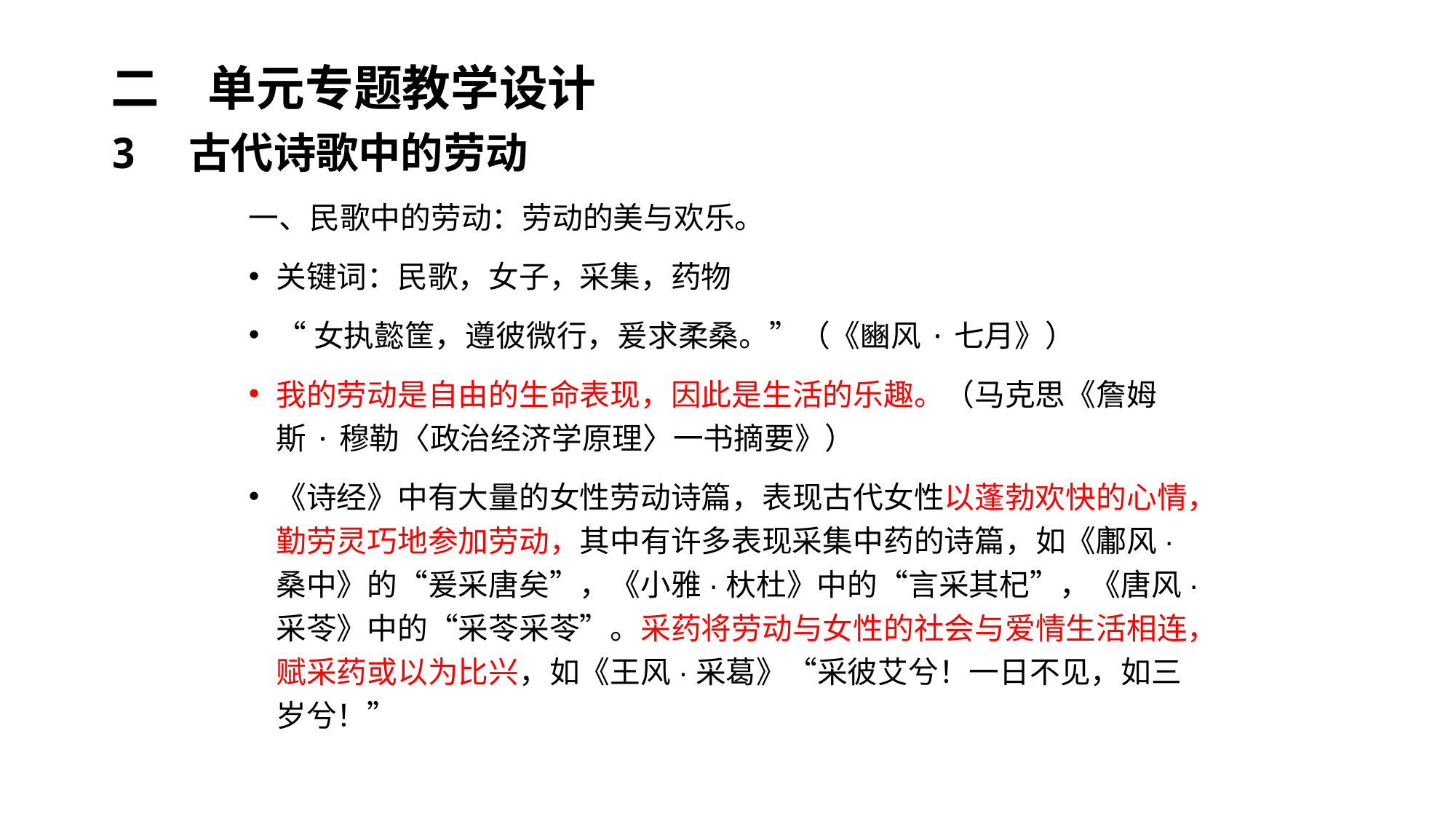

# 二　单元专题教学设计 3　古代诗歌中的劳动
一、民歌中的劳动：劳动的美与欢乐。
关键词：民歌，女子，采集，药物
“女执懿筐，遵彼微行，爰求柔桑。”（《豳风·七月》）
我的劳动是自由的生命表现，因此是生活的乐趣。（马克思《詹姆斯·穆勒〈政治经济学原理〉一书摘要》）
《诗经》中有大量的女性劳动诗篇，表现古代女性以蓬勃欢快的心情，勤劳灵巧地参加劳动，其中有许多表现采集中药的诗篇，如《鄘风·桑中》的“爰采唐矣”，《小雅·杕杜》中的“言采其杞”，《唐风·采苓》中的“采苓采苓”。采药将劳动与女性的社会与爱情生活相连，赋采药或以为比兴，如《王风·采葛》“采彼艾兮！一日不见，如三岁兮！”